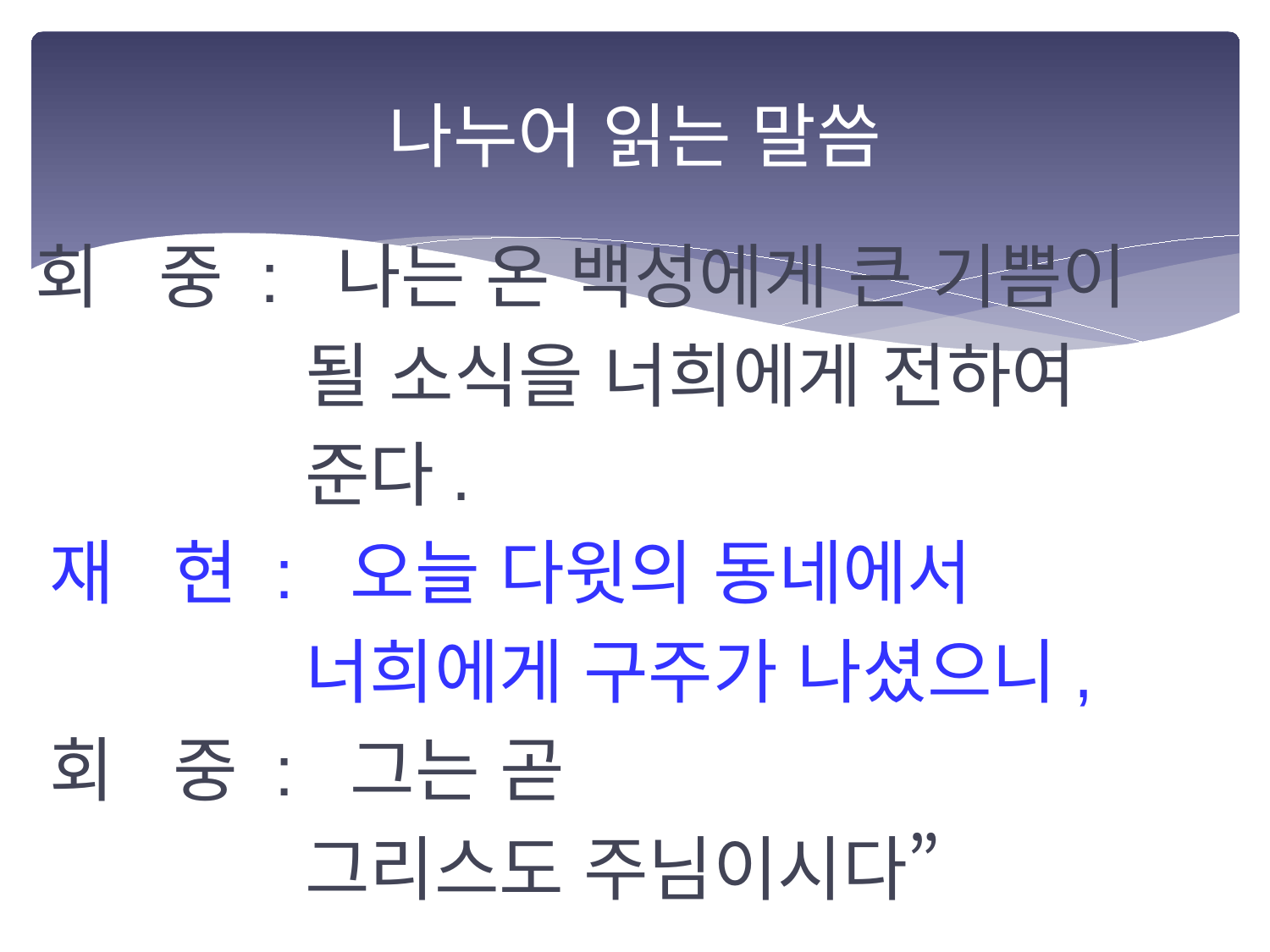

# 나누어 읽는 말씀
  회   중 :  나는 온 백성에게 큰 기쁨이
              될 소식을 너희에게 전하여
              준다.
 재   현 :  오늘 다윗의 동네에서
              너희에게 구주가 나셨으니,
 회   중 :  그는 곧
              그리스도 주님이시다”